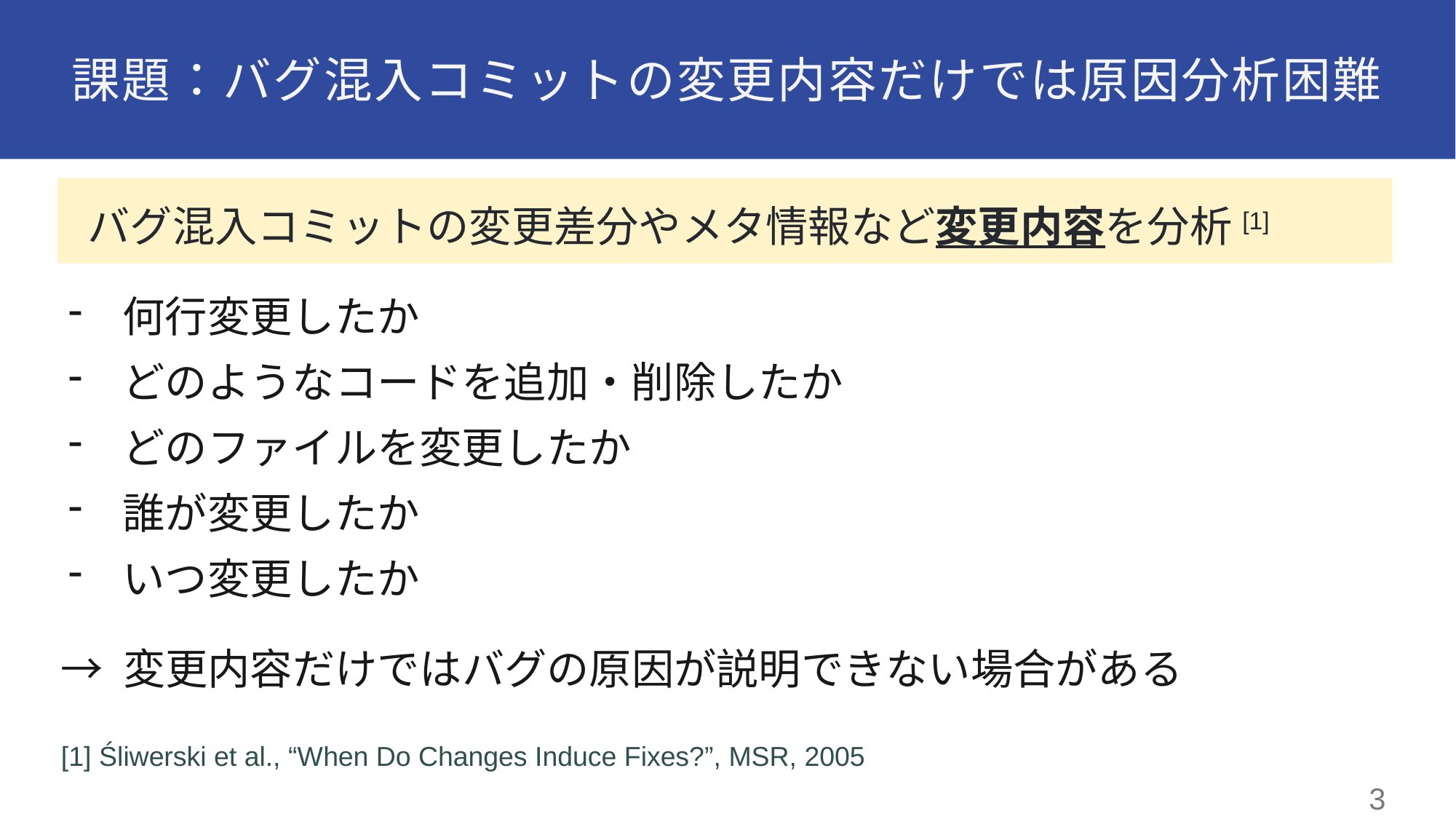

# 課題：バグ混入コミットの変更内容だけでは原因分析困難
 バグ混入コミットの変更差分やメタ情報など変更内容を分析[1]

何行変更したか

どのようなコードを追加・削除したか

どのファイルを変更したか

誰が変更したか

いつ変更したか
→ 変更内容だけではバグの原因が説明できない場合がある
[1] Śliwerski et al., “When Do Changes Induce Fixes?”, MSR, 2005
3